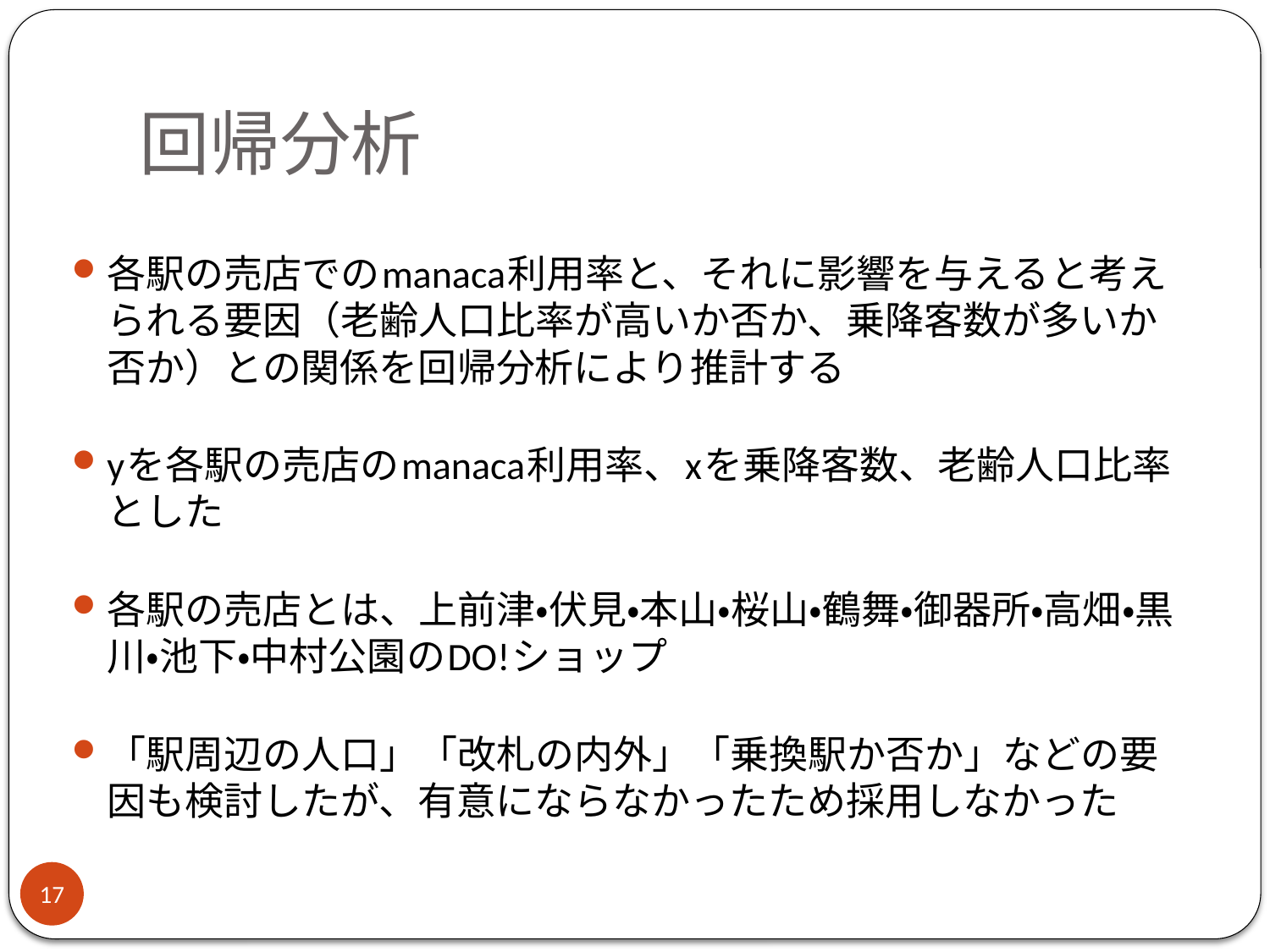

# 回帰分析

各駅の売店でのmanaca利用率と、それに影響を与えると考えられる要因（老齢人口比率が高いか否か、乗降客数が多いか否か）との関係を回帰分析により推計する

yを各駅の売店のmanaca利用率、xを乗降客数、老齢人口比率とした

各駅の売店とは、上前津・伏見・本山・桜山・鶴舞・御器所・高畑・黒川・池下・中村公園のDO!ショップ

「駅周辺の人口」「改札の内外」「乗換駅か否か」などの要因も検討したが、有意にならなかったため採用しなかった
17